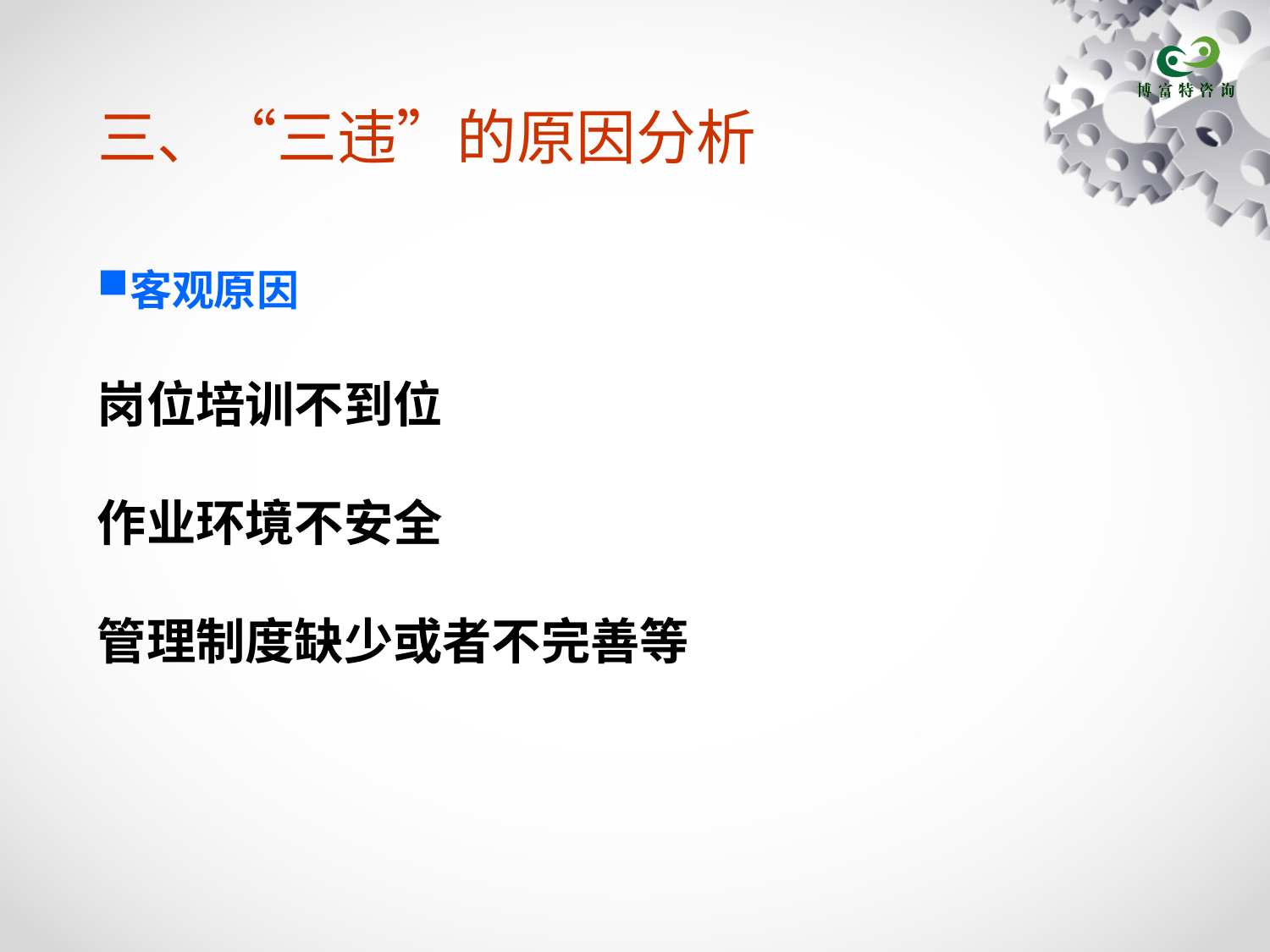

# 三、“三违”的原因分析
客观原因
岗位培训不到位
作业环境不安全
管理制度缺少或者不完善等